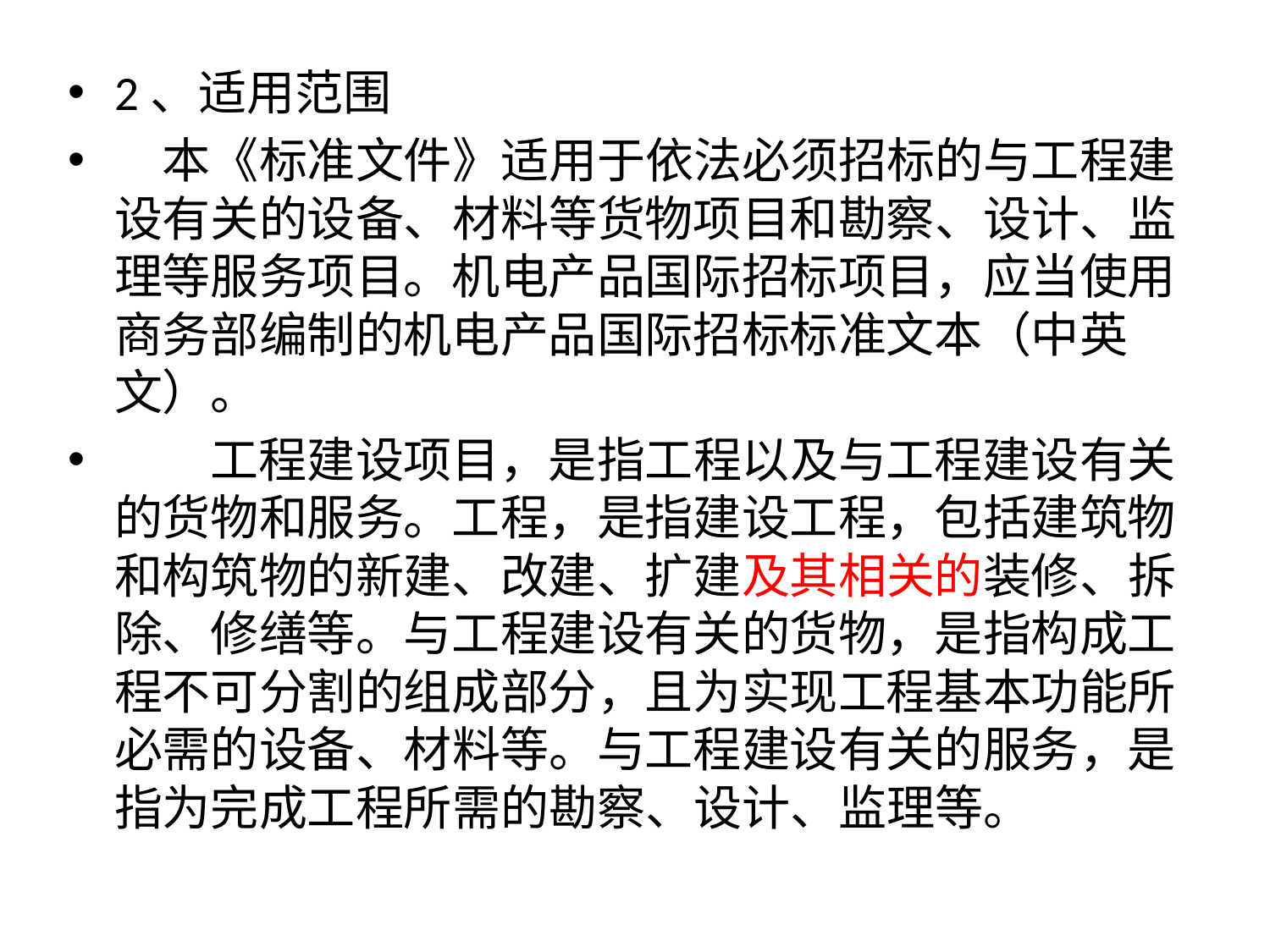

2、适用范围
　本《标准文件》适用于依法必须招标的与工程建设有关的设备、材料等货物项目和勘察、设计、监理等服务项目。机电产品国际招标项目，应当使用商务部编制的机电产品国际招标标准文本（中英文）。
　　工程建设项目，是指工程以及与工程建设有关的货物和服务。工程，是指建设工程，包括建筑物和构筑物的新建、改建、扩建及其相关的装修、拆除、修缮等。与工程建设有关的货物，是指构成工程不可分割的组成部分，且为实现工程基本功能所必需的设备、材料等。与工程建设有关的服务，是指为完成工程所需的勘察、设计、监理等。